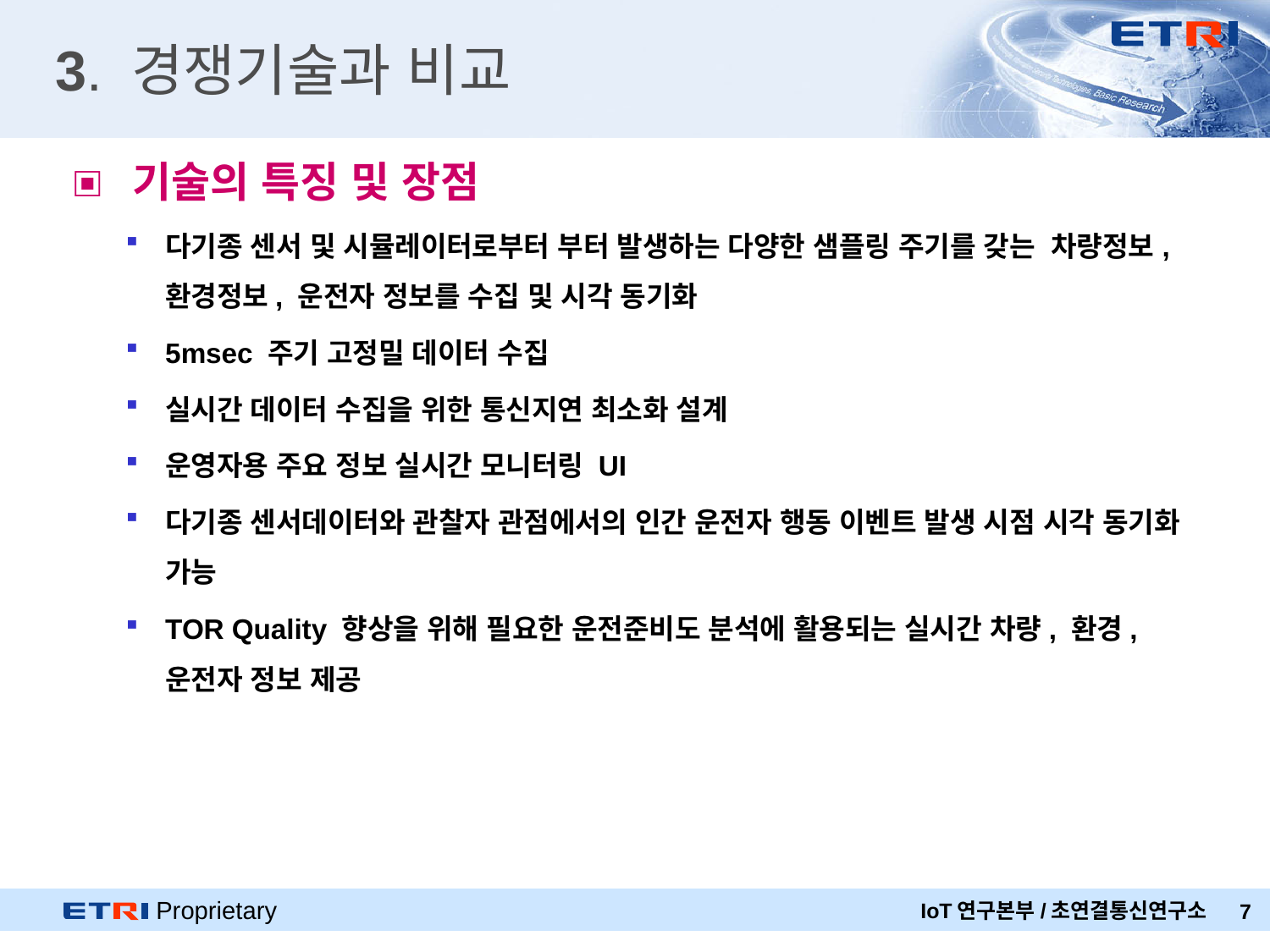

3. 경쟁기술과 비교
 기술의 특징 및 장점
다기종 센서 및 시뮬레이터로부터 부터 발생하는 다양한 샘플링 주기를 갖는  차량정보, 환경정보, 운전자 정보를 수집 및 시각 동기화
5msec 주기 고정밀 데이터 수집
실시간 데이터 수집을 위한 통신지연 최소화 설계
운영자용 주요 정보 실시간 모니터링 UI
다기종 센서데이터와 관찰자 관점에서의 인간 운전자 행동 이벤트 발생 시점 시각 동기화 가능
TOR Quality 향상을 위해 필요한 운전준비도 분석에 활용되는 실시간 차량, 환경, 운전자 정보 제공